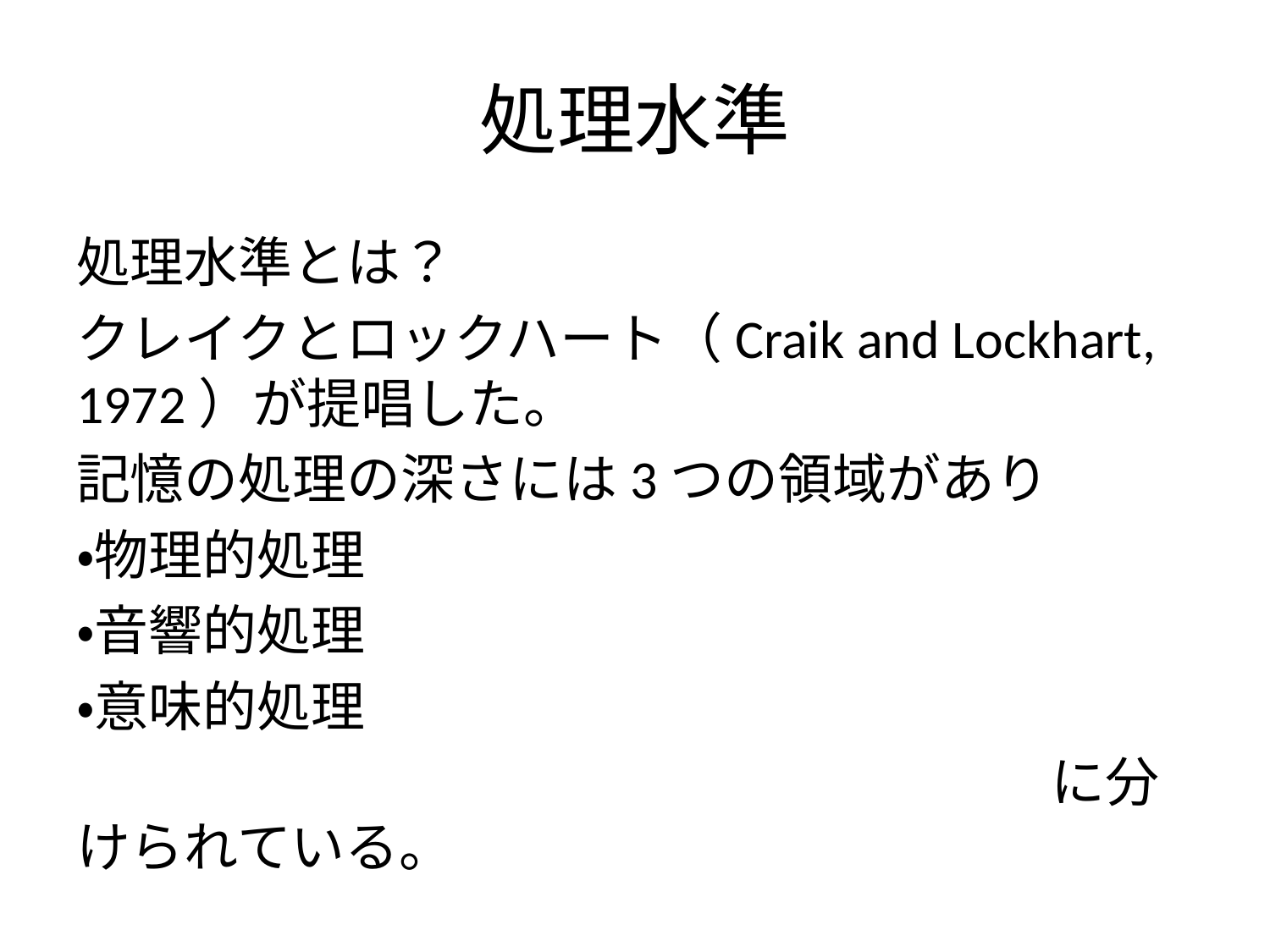

# 処理水準
処理水準とは？
クレイクとロックハート（Craik and Lockhart, 1972）が提唱した。
記憶の処理の深さには3つの領域があり
・物理的処理
・音響的処理
・意味的処理
　　　　　　　　　　　　　　　　　　に分けられている。